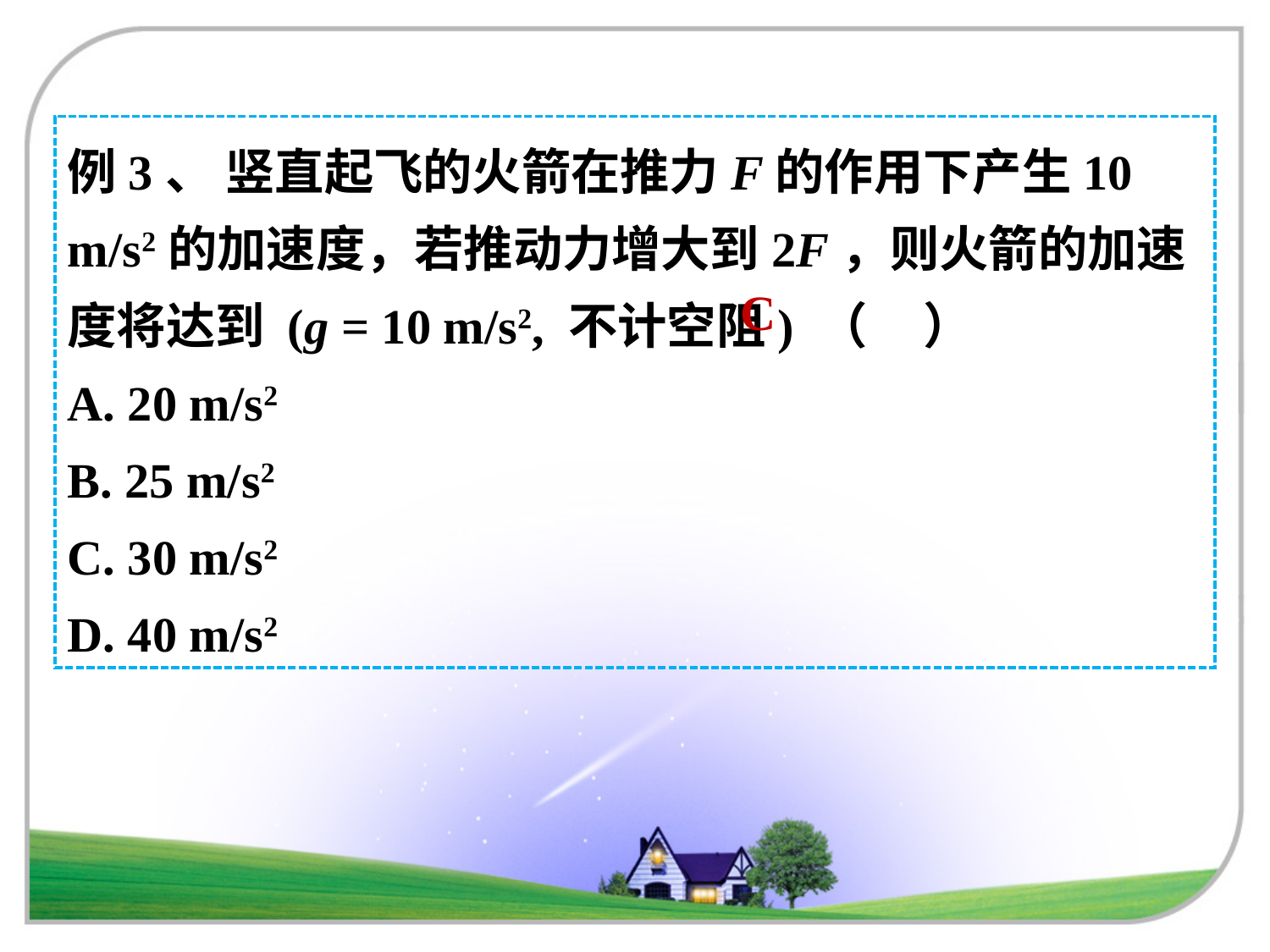

例3、 竖直起飞的火箭在推力F的作用下产生10 m/s2的加速度，若推动力增大到2F，则火箭的加速度将达到 (g = 10 m/s2, 不计空阻) （     ）
A. 20 m/s2
B. 25 m/s2
C. 30 m/s2
D. 40 m/s2
C